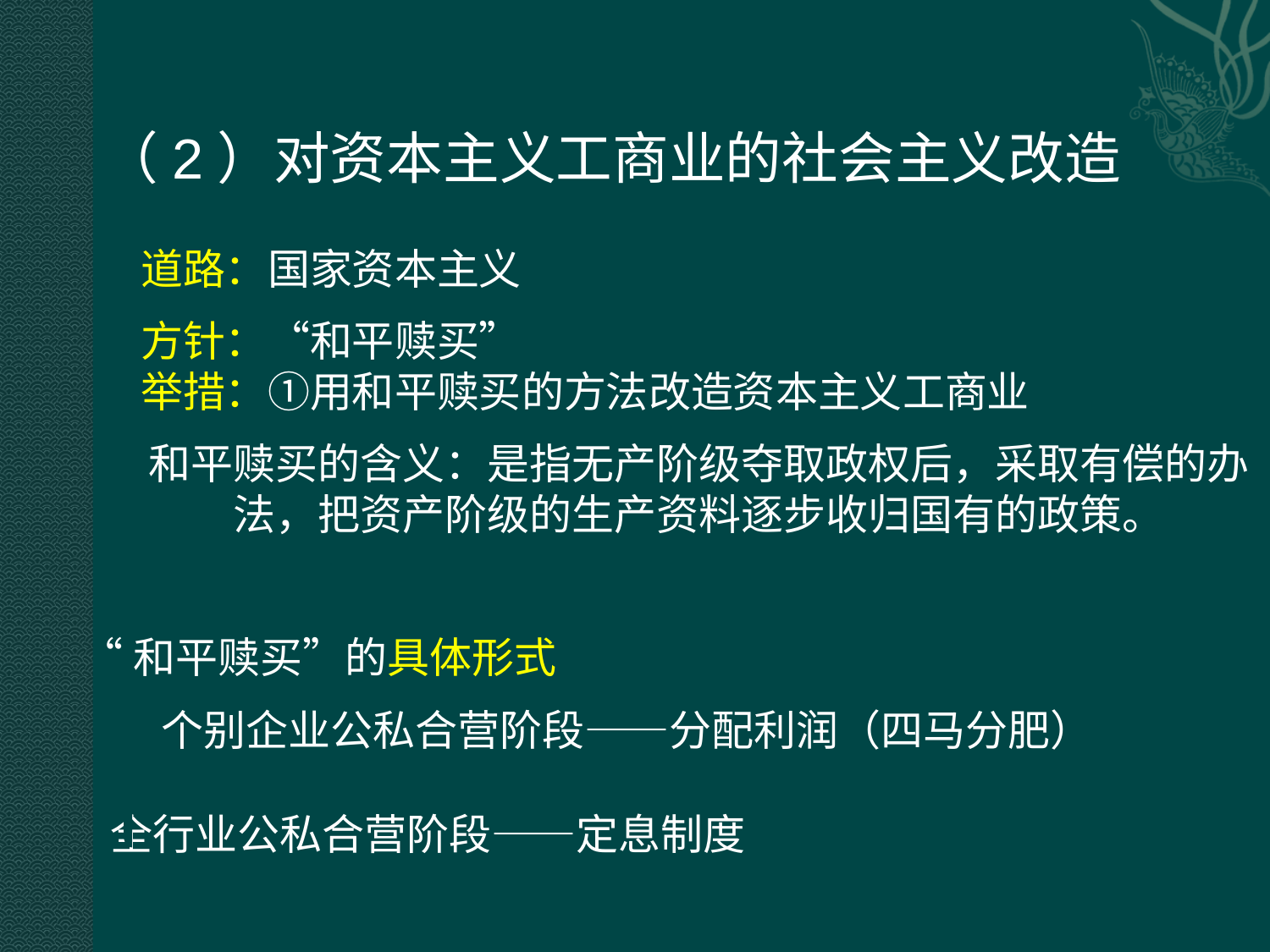

（2）对资本主义工商业的社会主义改造
道路：国家资本主义
方针：“和平赎买”
举措：①用和平赎买的方法改造资本主义工商业
和平赎买的含义：是指无产阶级夺取政权后，采取有偿的办法，把资产阶级的生产资料逐步收归国有的政策。
“和平赎买”的具体形式
个别企业公私合营阶段——分配利润（四马分肥）

全行业公私合营阶段——定息制度